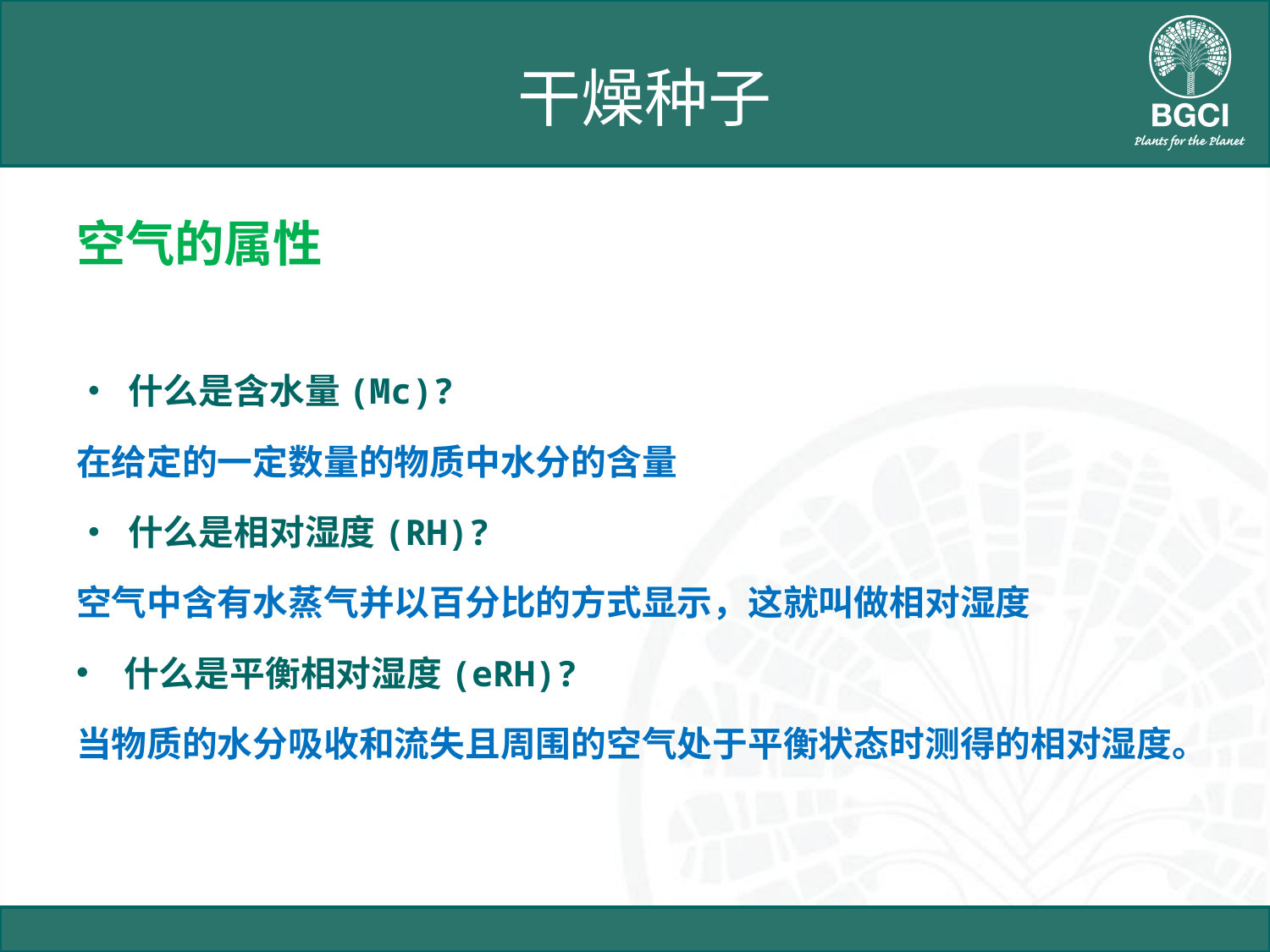

# 干燥种子
空气的属性

• 什么是含水量(Mc)?
在给定的一定数量的物质中水分的含量
• 什么是相对湿度(RH)?
空气中含有水蒸气并以百分比的方式显示，这就叫做相对湿度
什么是平衡相对湿度(eRH)?
当物质的水分吸收和流失且周围的空气处于平衡状态时测得的相对湿度。